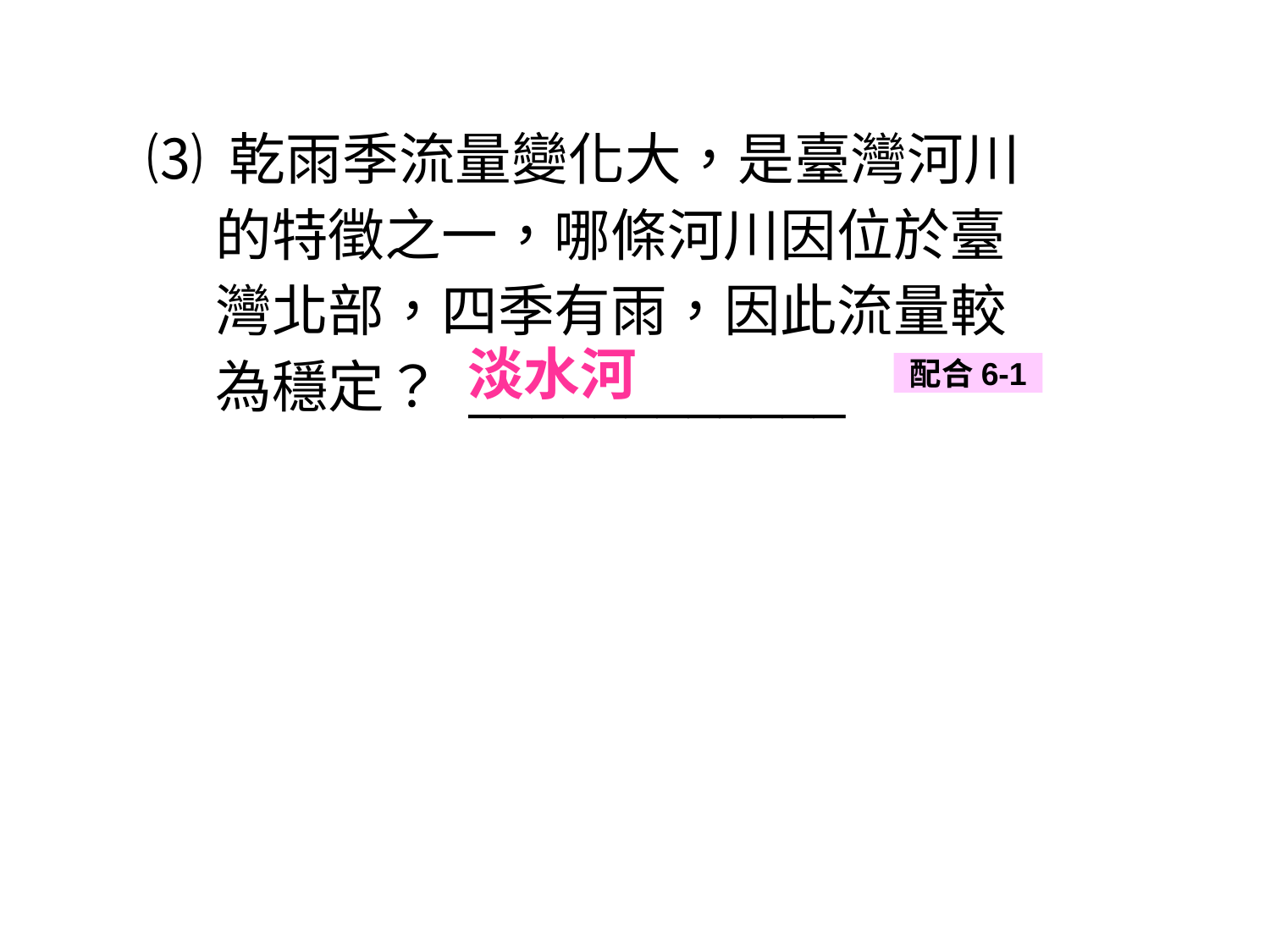

19
⑶ 乾雨季流量變化大，是臺灣河川的特徵之一，哪條河川因位於臺灣北部，四季有雨，因此流量較為穩定？	____________

淡水河
配合6-1